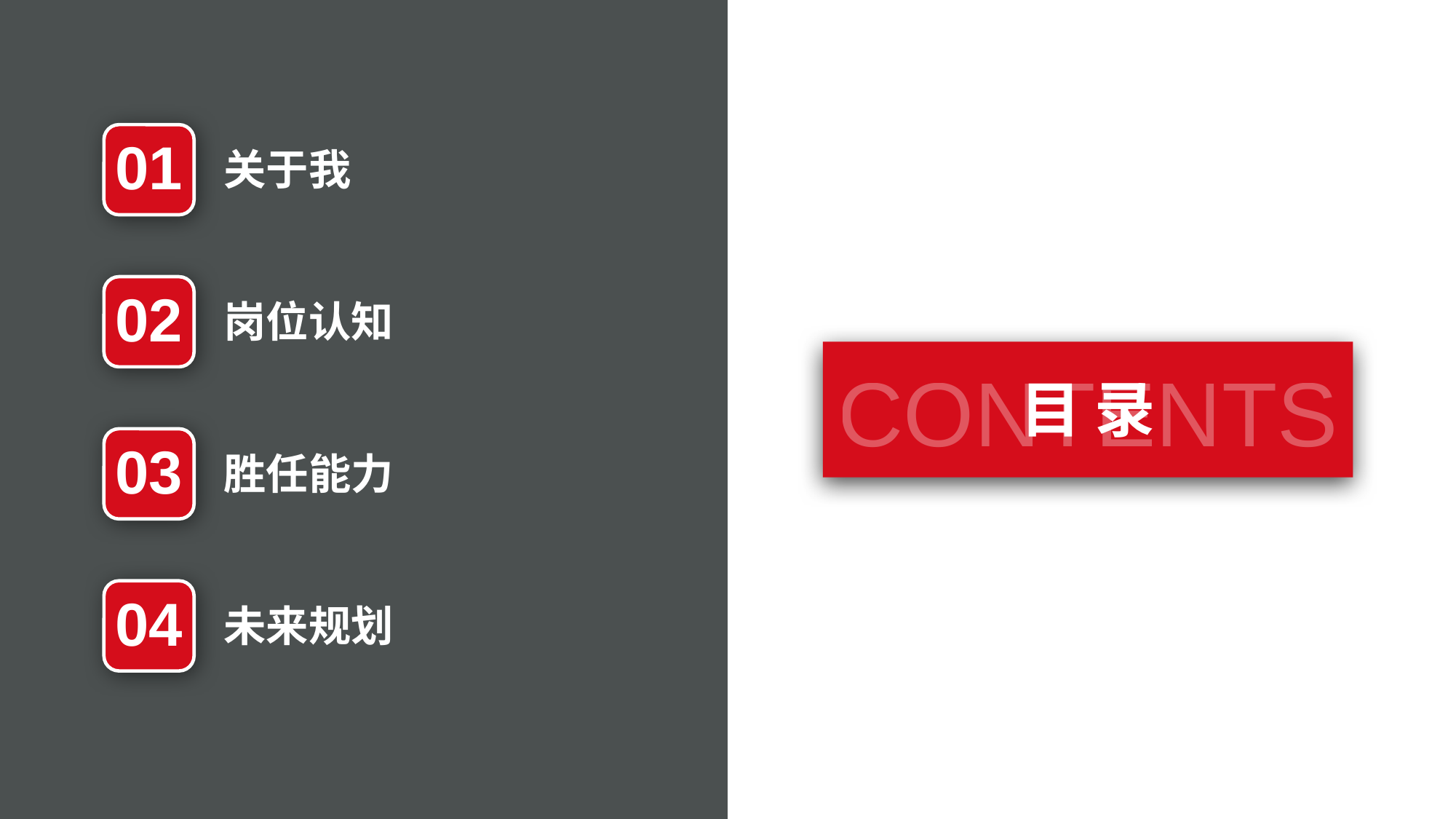

01

关于我
02

岗位认知

CONTENTS
目 录
03

胜任能力
04

未来规划